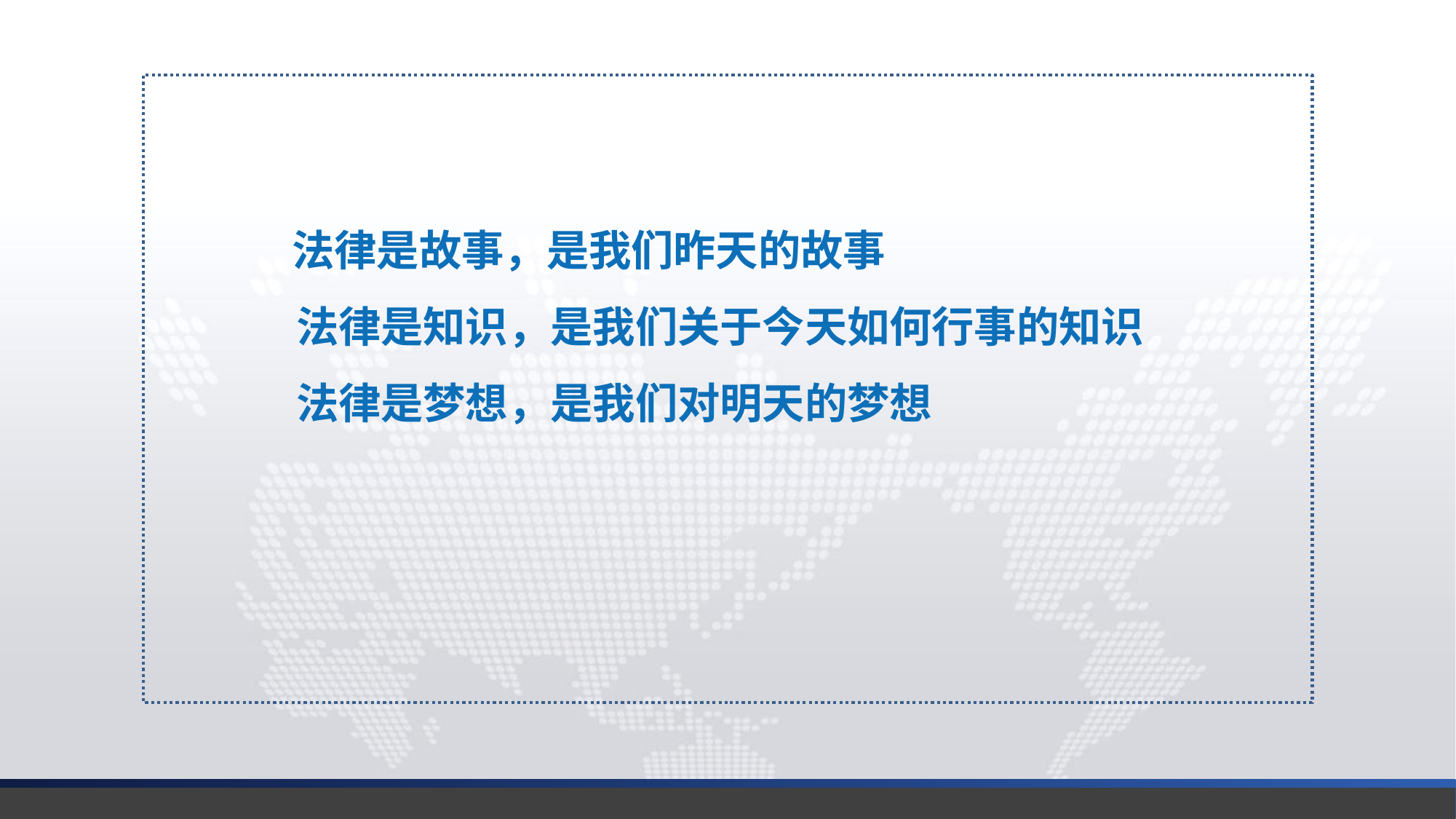

法律是故事，是我们昨天的故事
   法律是知识，是我们关于今天如何行事的知识
   法律是梦想，是我们对明天的梦想

延时符